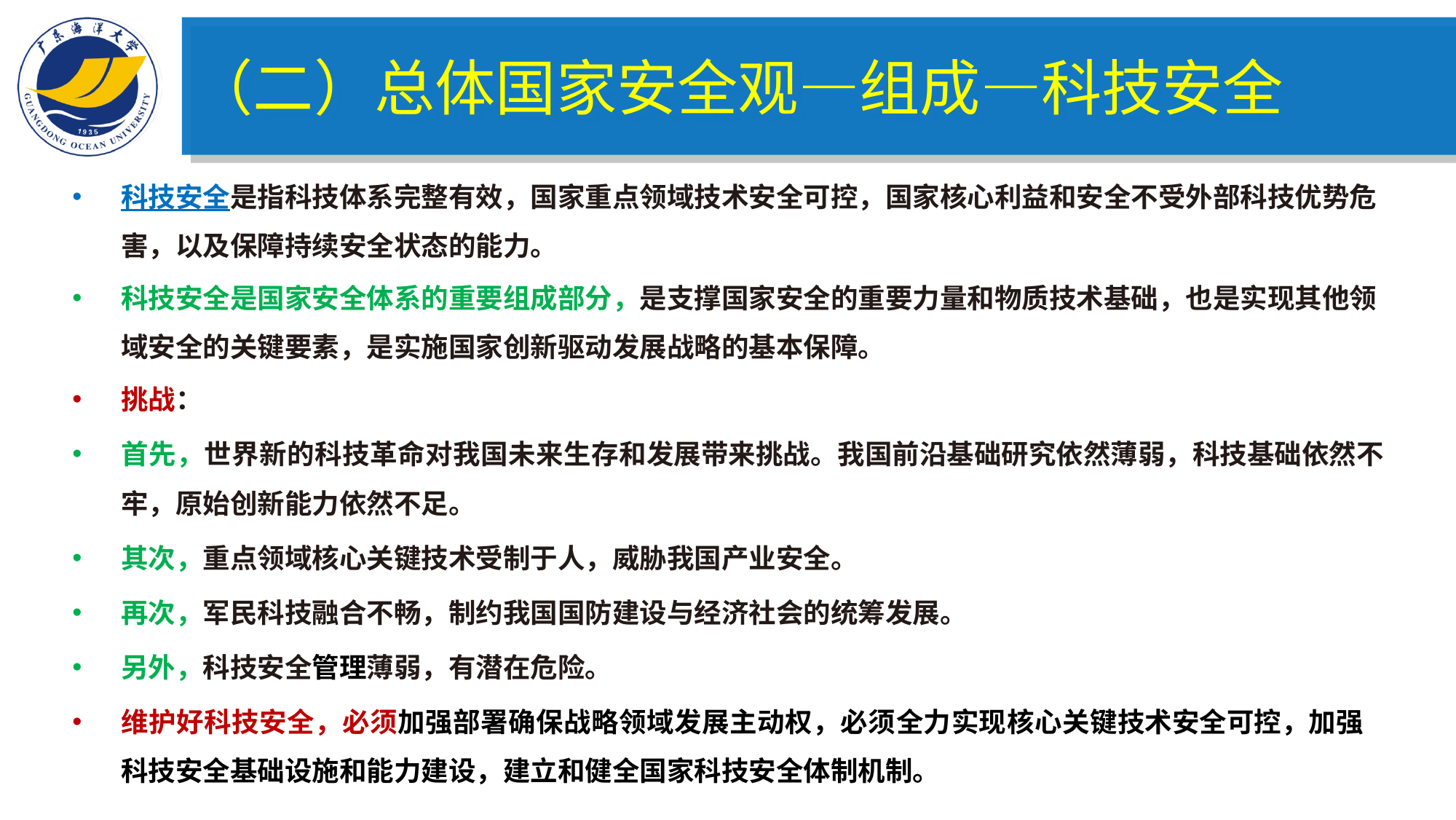

（二）总体国家安全观—组成—科技安全
科技安全是指科技体系完整有效，国家重点领域技术安全可控，国家核心利益和安全不受外部科技优势危害，以及保障持续安全状态的能力。
科技安全是国家安全体系的重要组成部分，是支撑国家安全的重要力量和物质技术基础，也是实现其他领域安全的关键要素，是实施国家创新驱动发展战略的基本保障。
挑战：
首先，世界新的科技革命对我国未来生存和发展带来挑战。我国前沿基础研究依然薄弱，科技基础依然不牢，原始创新能力依然不足。
其次，重点领域核心关键技术受制于人，威胁我国产业安全。
再次，军民科技融合不畅，制约我国国防建设与经济社会的统筹发展。
另外，科技安全管理薄弱，有潜在危险。
维护好科技安全，必须加强部署确保战略领域发展主动权，必须全力实现核心关键技术安全可控，加强科技安全基础设施和能力建设，建立和健全国家科技安全体制机制。